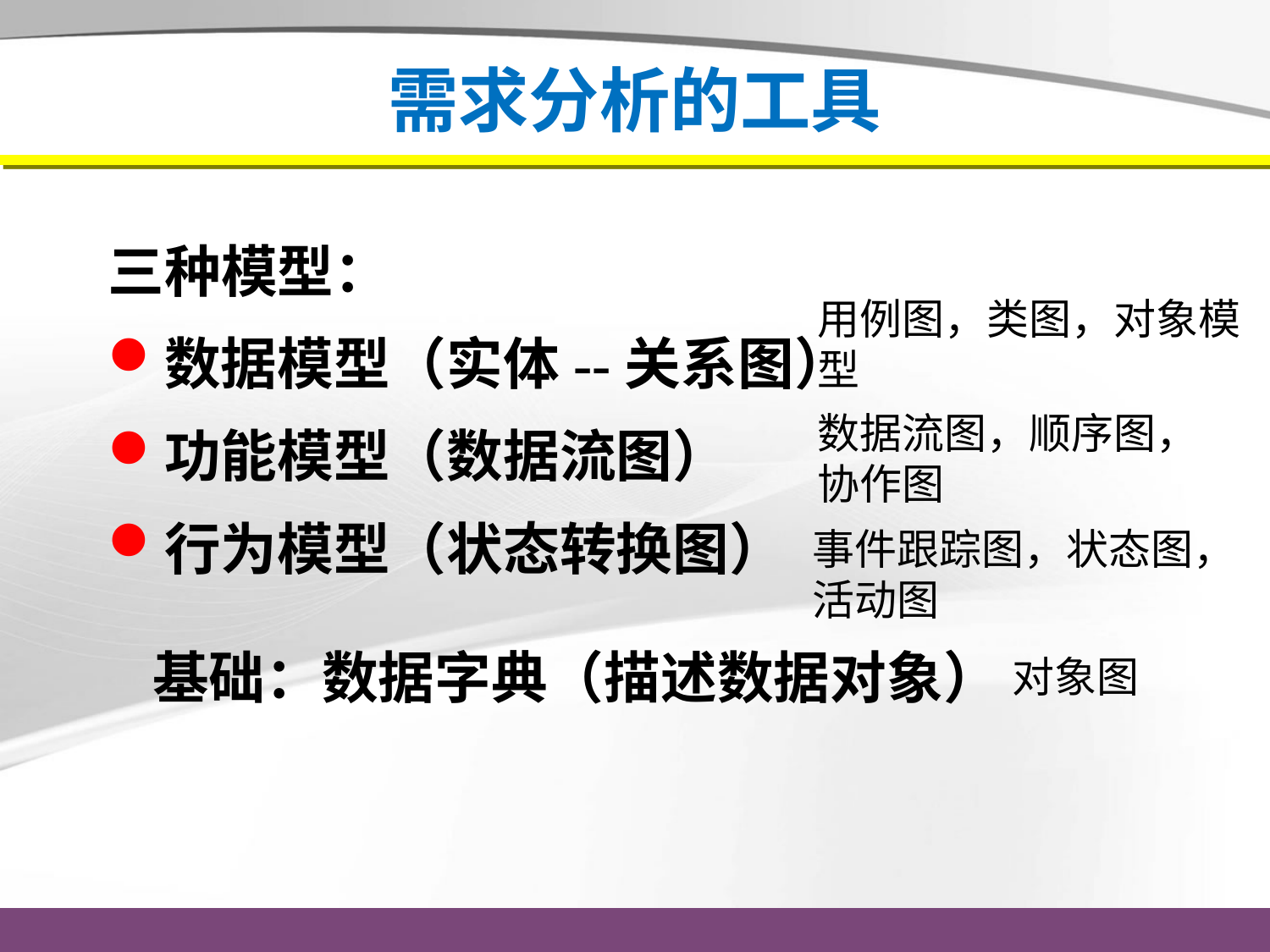

# 需求分析的工具
三种模型：
数据模型（实体--关系图）
功能模型（数据流图）
行为模型（状态转换图）
用例图，类图，对象模型
数据流图，顺序图，协作图
事件跟踪图，状态图，活动图
基础：数据字典（描述数据对象）
对象图